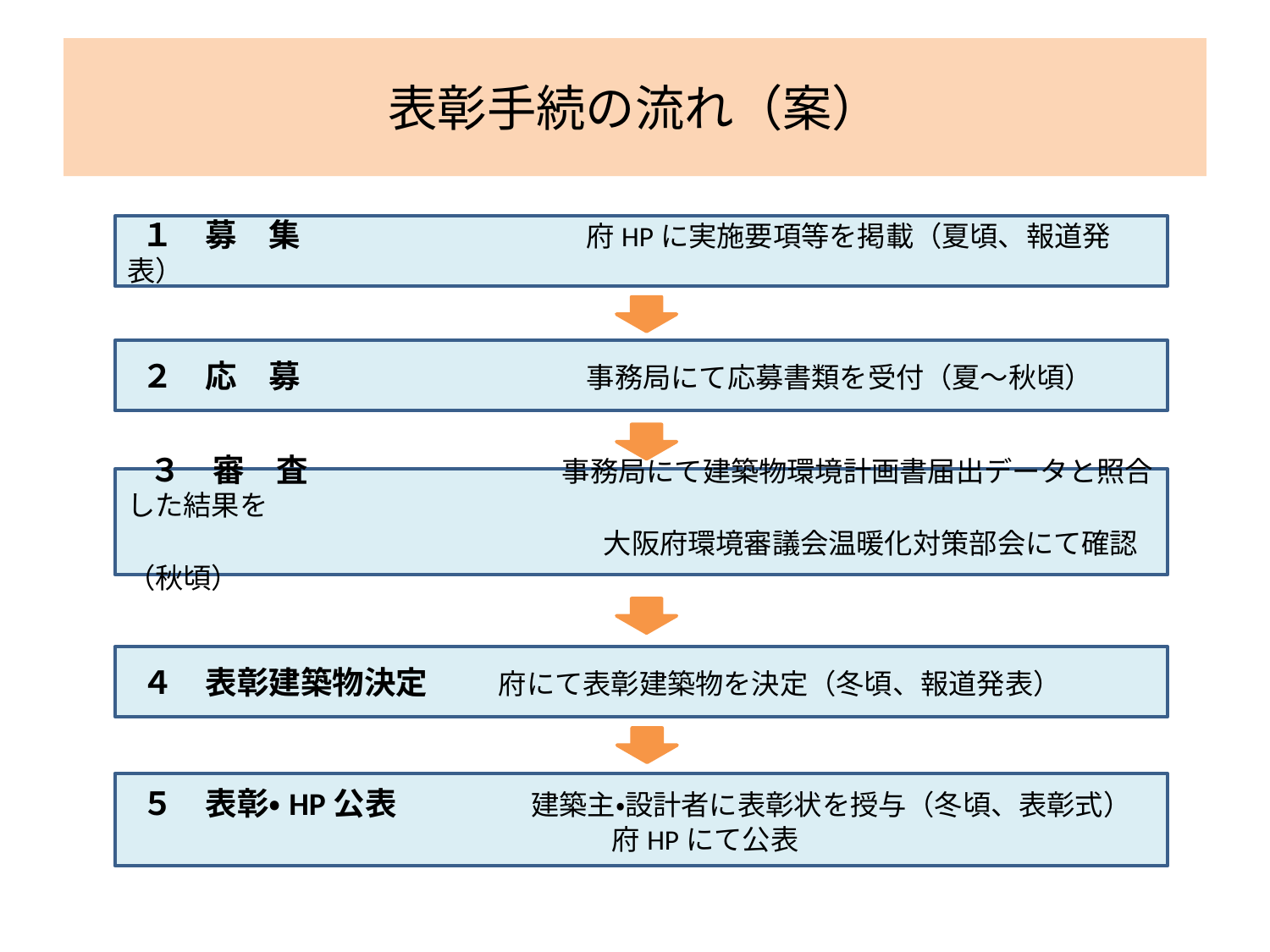

# 表彰手続の流れ（案）
 １　募　集　　　　　　　　　府HPに実施要項等を掲載（夏頃、報道発表）

 ２　応　募　　　　　　　　　事務局にて応募書類を受付（夏～秋頃）

  ３　審　査　　　　　　　　事務局にて建築物環境計画書届出データと照合した結果を
　　　　　　　　　　　　　　　大阪府環境審議会温暖化対策部会にて確認（秋頃）

 ４　表彰建築物決定　　 府にて表彰建築物を決定（冬頃、報道発表）

 ５　表彰・HP公表　　　　 建築主・設計者に表彰状を授与（冬頃、表彰式）
　　　　　　　　　　　　　　　　　 府HPにて公表